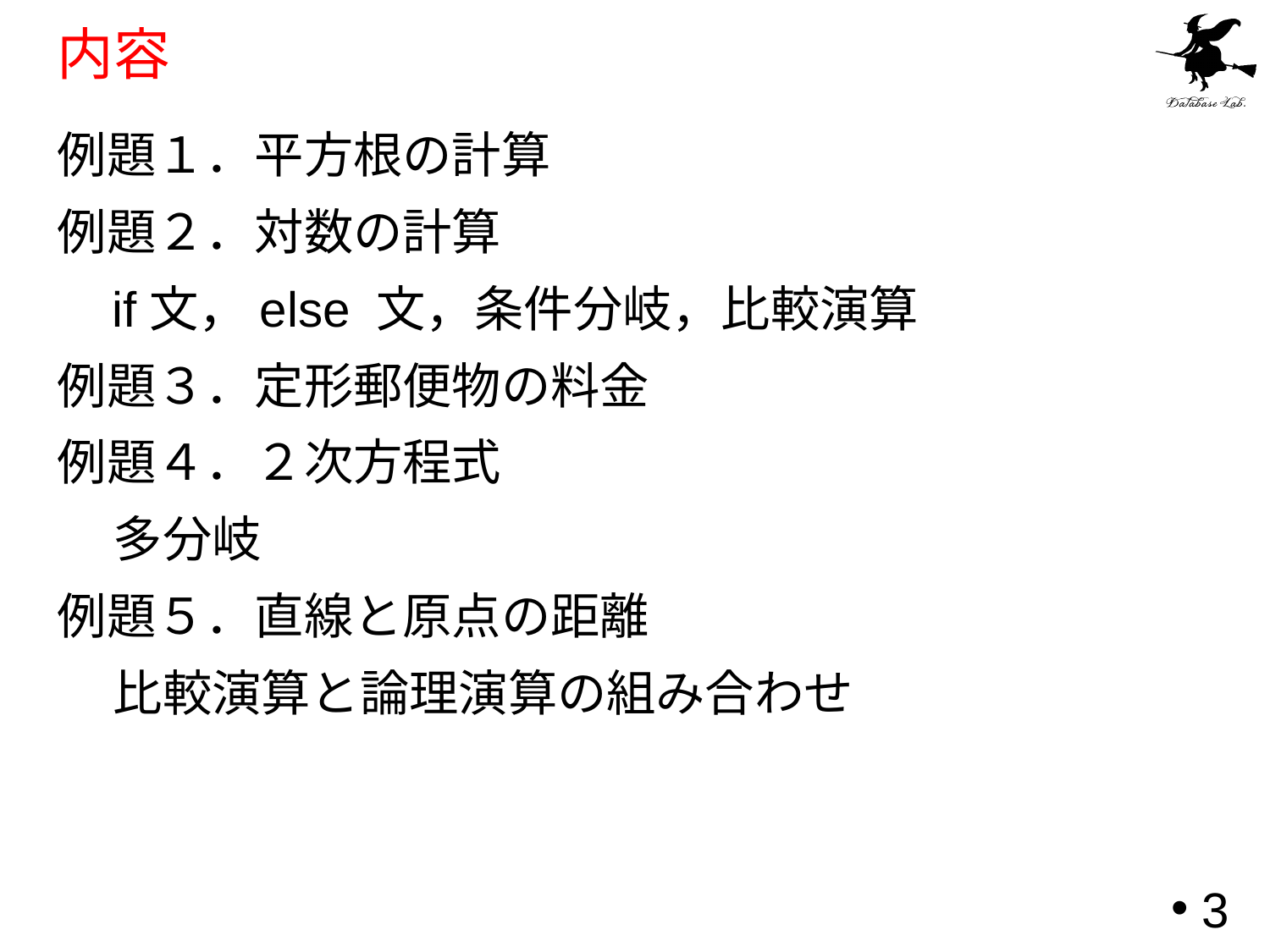

# 内容
例題１．平方根の計算
例題２．対数の計算
    if文，else 文，条件分岐，比較演算
例題３．定形郵便物の料金
例題４．２次方程式
    多分岐
例題５．直線と原点の距離
    比較演算と論理演算の組み合わせ
3